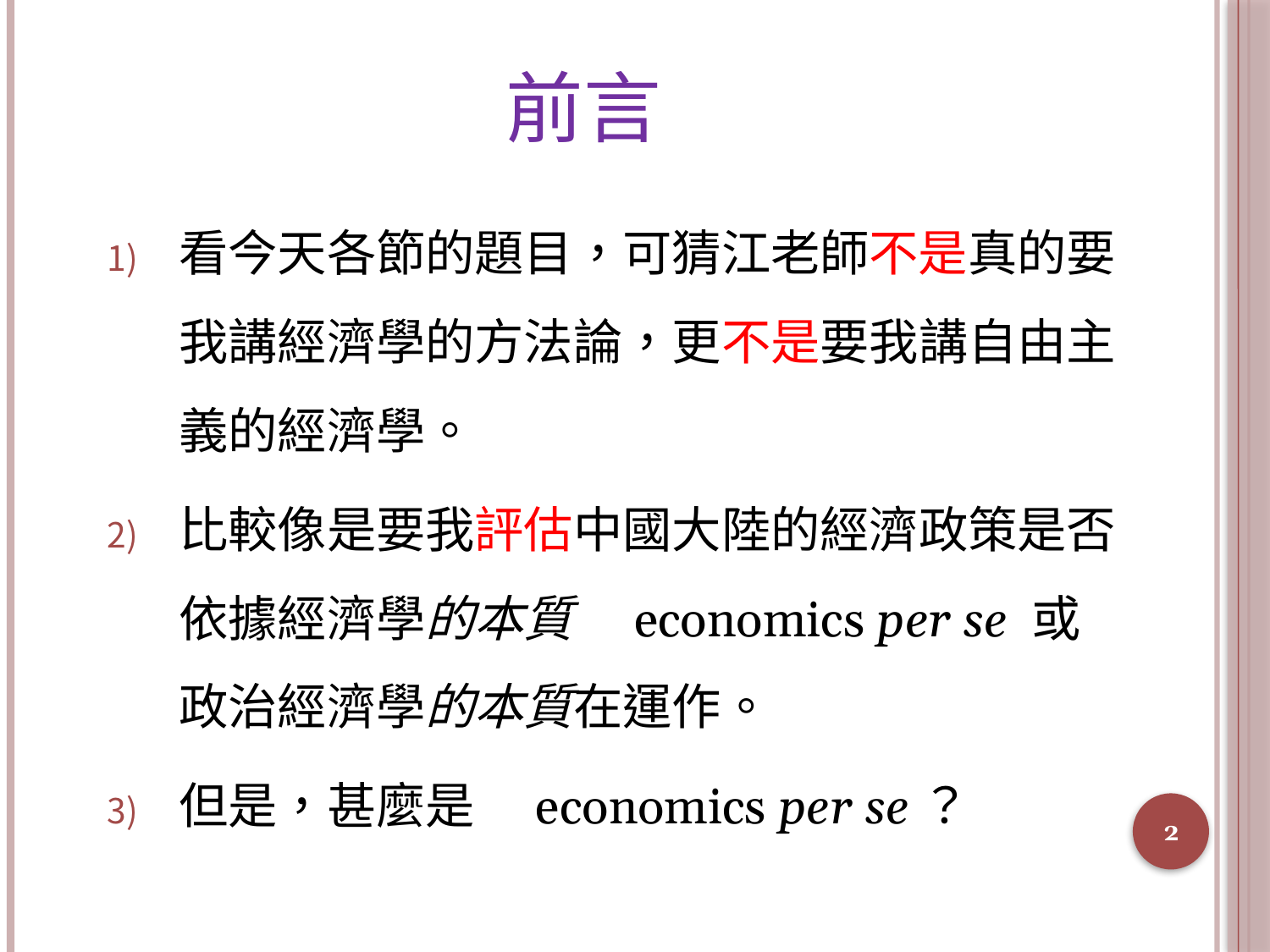

# 前言
看今天各節的題目，可猜江老師不是真的要我講經濟學的方法論，更不是要我講自由主義的經濟學。
比較像是要我評估中國大陸的經濟政策是否依據經濟學的本質　economics per se 或政治經濟學的本質在運作。
但是，甚麼是　economics per se？
2